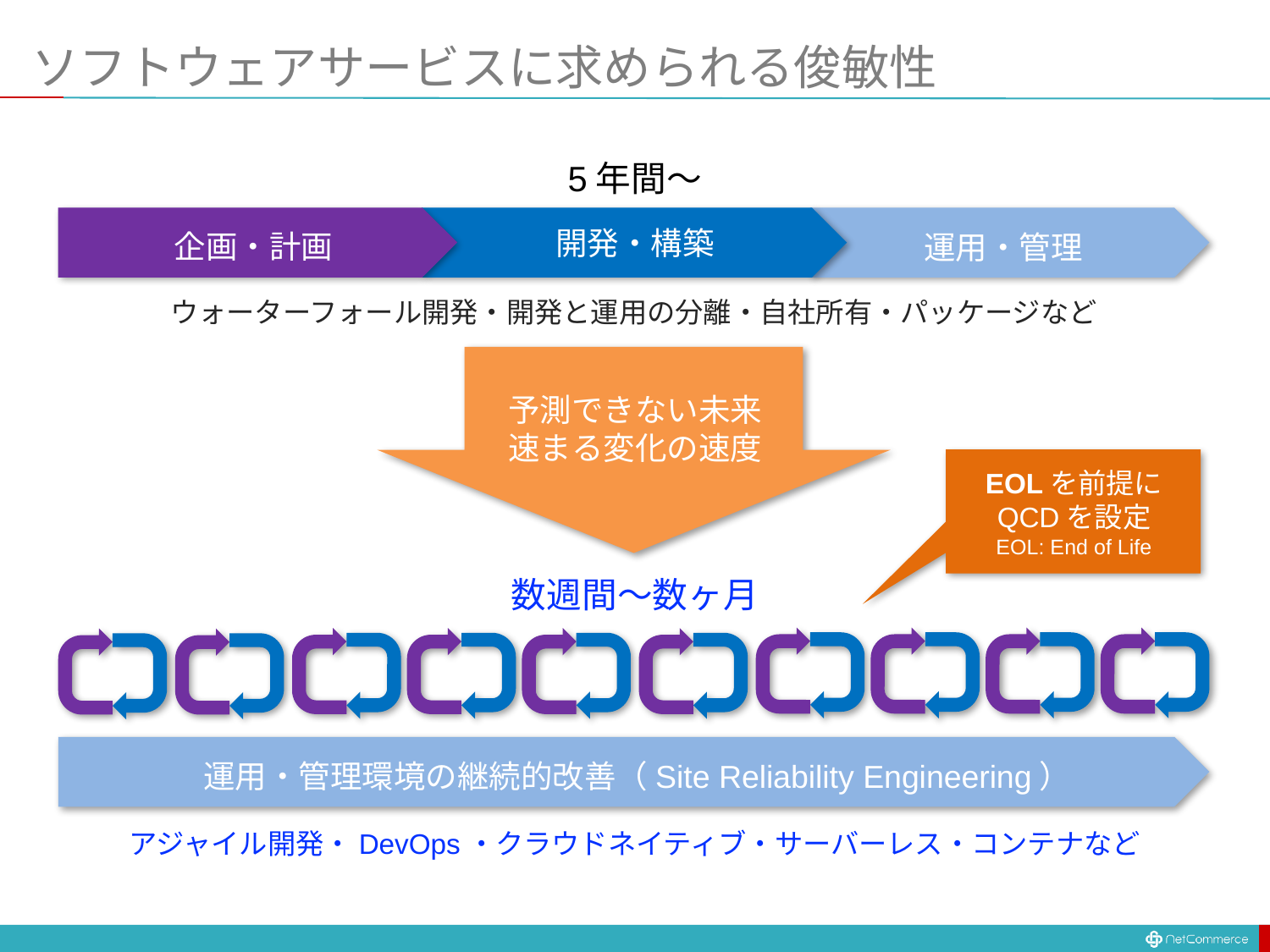

# ソフトウェアサービスに求められる俊敏性
5年間〜

開発・構築
企画・計画
運用・管理
ウォーターフォール開発・開発と運用の分離・自社所有・パッケージなど

予測できない未来
速まる変化の速度

EOLを前提に
QCDを設定
EOL: End of Life
数週間〜数ヶ月

運用・管理環境の継続的改善（Site Reliability Engineering）
アジャイル開発・DevOps・クラウドネイティブ・サーバーレス・コンテナなど